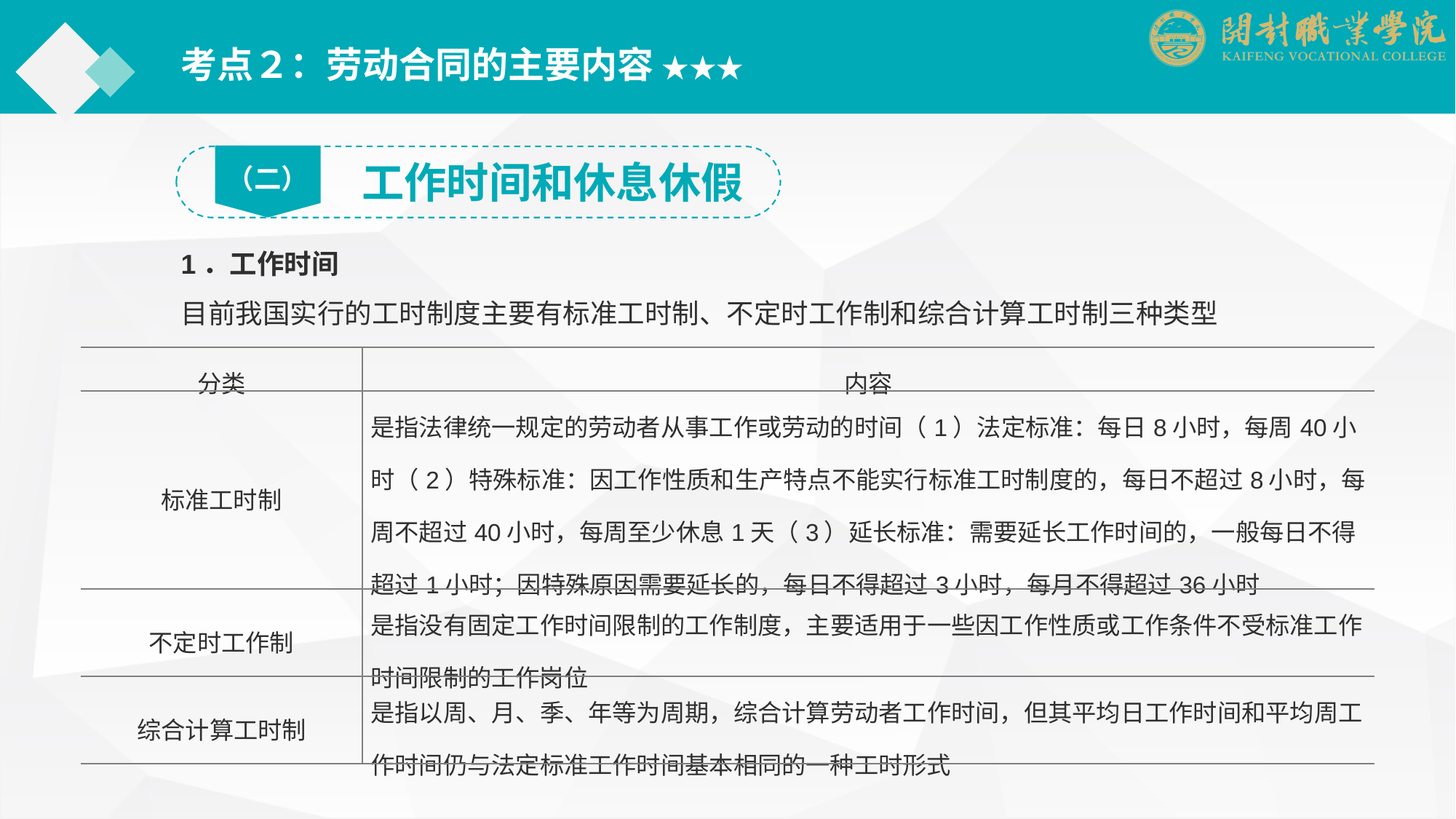

考点２：劳动合同的主要内容 ★★★
（二）

工作时间和休息休假
1．工作时间
目前我国实行的工时制度主要有标准工时制、不定时工作制和综合计算工时制三种类型
| 分类 | 内容 |
| --- | --- |
| 标准工时制 | 是指法律统一规定的劳动者从事工作或劳动的时间（1）法定标准：每日8小时，每周40小时（2）特殊标准：因工作性质和生产特点不能实行标准工时制度的，每日不超过8小时，每周不超过40小时，每周至少休息1天（3）延长标准：需要延长工作时间的，一般每日不得超过1小时；因特殊原因需要延长的，每日不得超过3小时，每月不得超过36小时 |
| 不定时工作制 | 是指没有固定工作时间限制的工作制度，主要适用于一些因工作性质或工作条件不受标准工作时间限制的工作岗位 |
| 综合计算工时制 | 是指以周、月、季、年等为周期，综合计算劳动者工作时间，但其平均日工作时间和平均周工作时间仍与法定标准工作时间基本相同的一种工时形式 |